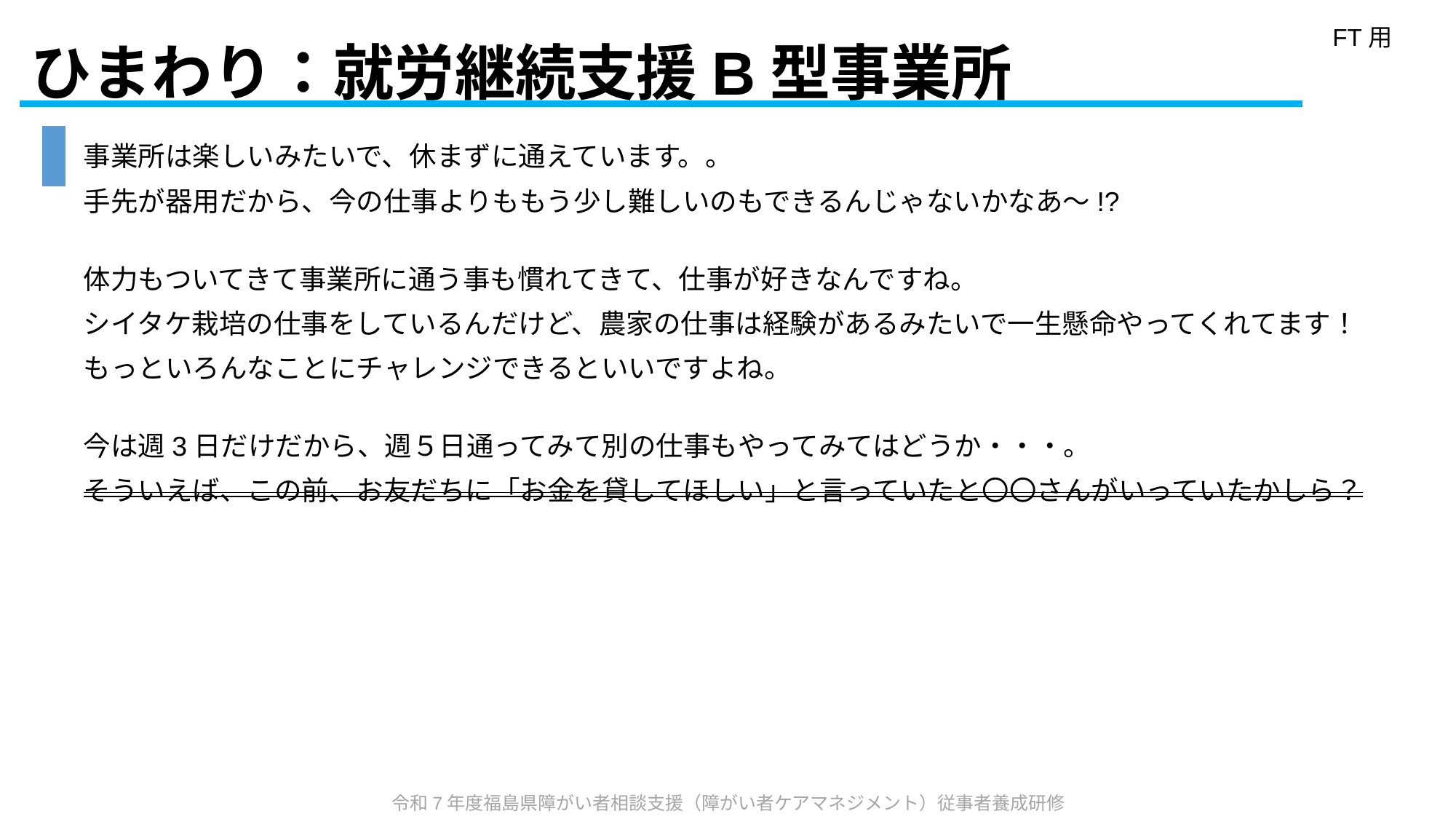

FT用
# ひまわり：就労継続支援B型事業所
事業所は楽しいみたいで、休まずに通えています。。
手先が器用だから、今の仕事よりももう少し難しいのもできるんじゃないかなあ～!?

体力もついてきて事業所に通う事も慣れてきて、仕事が好きなんですね。
シイタケ栽培の仕事をしているんだけど、農家の仕事は経験があるみたいで一生懸命やってくれてます！
もっといろんなことにチャレンジできるといいですよね。

今は週3日だけだから、週５日通ってみて別の仕事もやってみてはどうか・・・。
そういえば、この前、お友だちに「お金を貸してほしい」と言っていたと〇〇さんがいっていたかしら？
 令和7年度福島県障がい者相談支援（障がい者ケアマネジメント）従事者養成研修